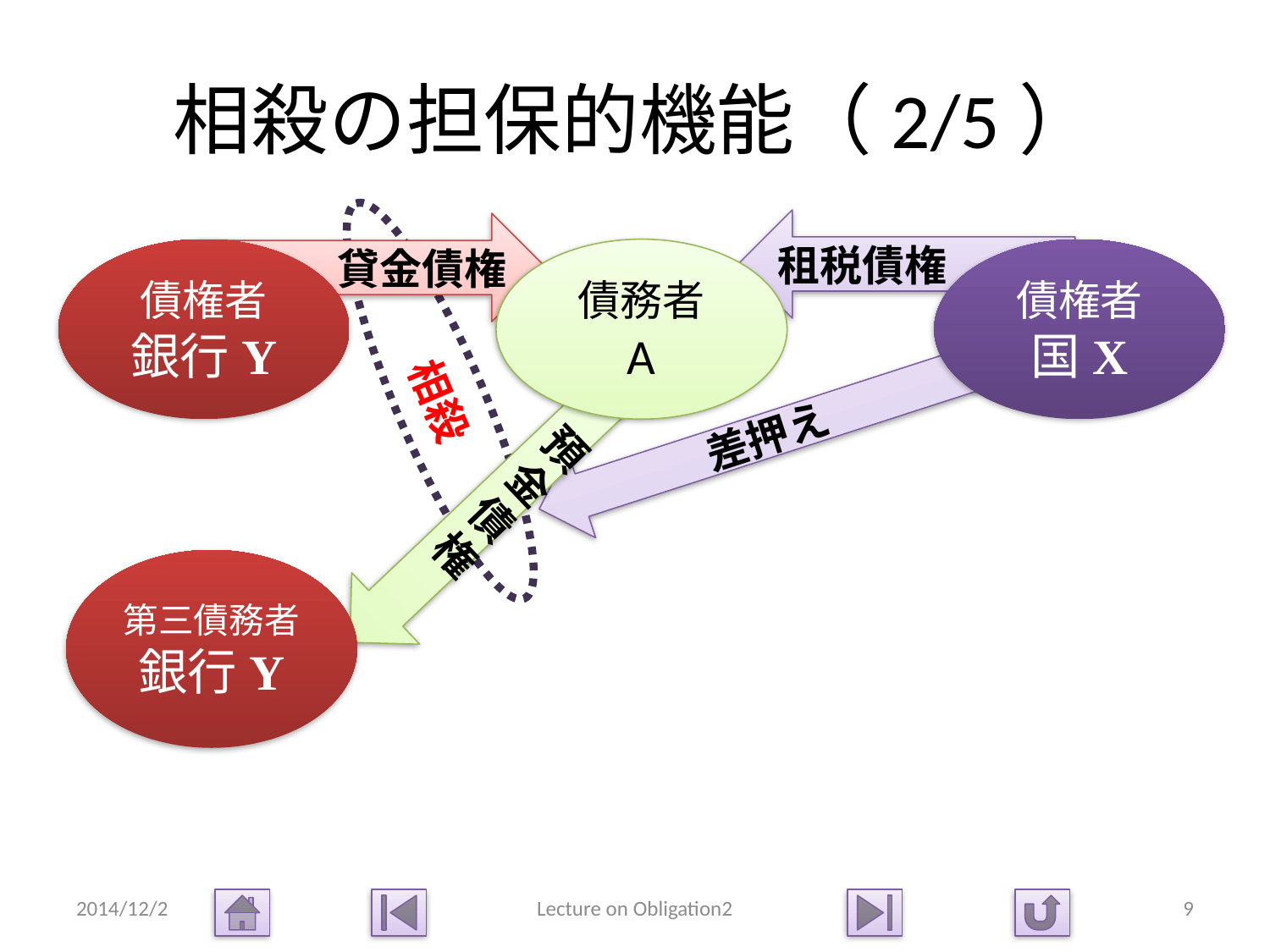

# 相殺の担保的機能（2/5）
租税債権
貸金債権
債権者
銀行Y
債務者
A
債権者
国X
預金債権
相殺
差押え
第三債務者
銀行Y
2014/12/2
Lecture on Obligation2
9